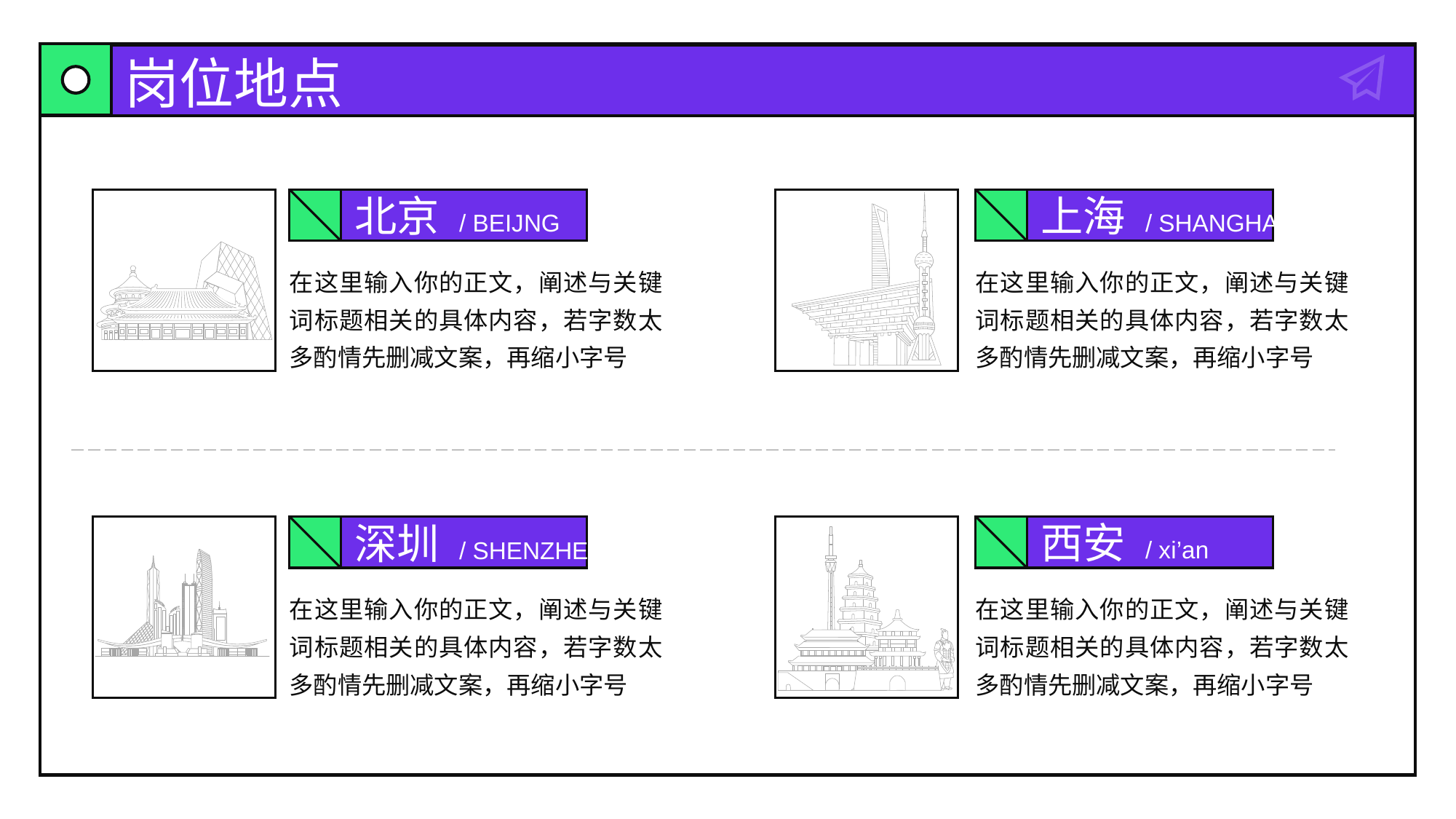

# 岗位地点

北京 / BEIJNG

上海 / SHANGHAI

在这里输入你的正文，阐述与关键词标题相关的具体内容，若字数太多酌情先删减文案，再缩小字号
在这里输入你的正文，阐述与关键词标题相关的具体内容，若字数太多酌情先删减文案，再缩小字号

西安 / xi’an
深圳 / SHENZHEN

在这里输入你的正文，阐述与关键词标题相关的具体内容，若字数太多酌情先删减文案，再缩小字号
在这里输入你的正文，阐述与关键词标题相关的具体内容，若字数太多酌情先删减文案，再缩小字号